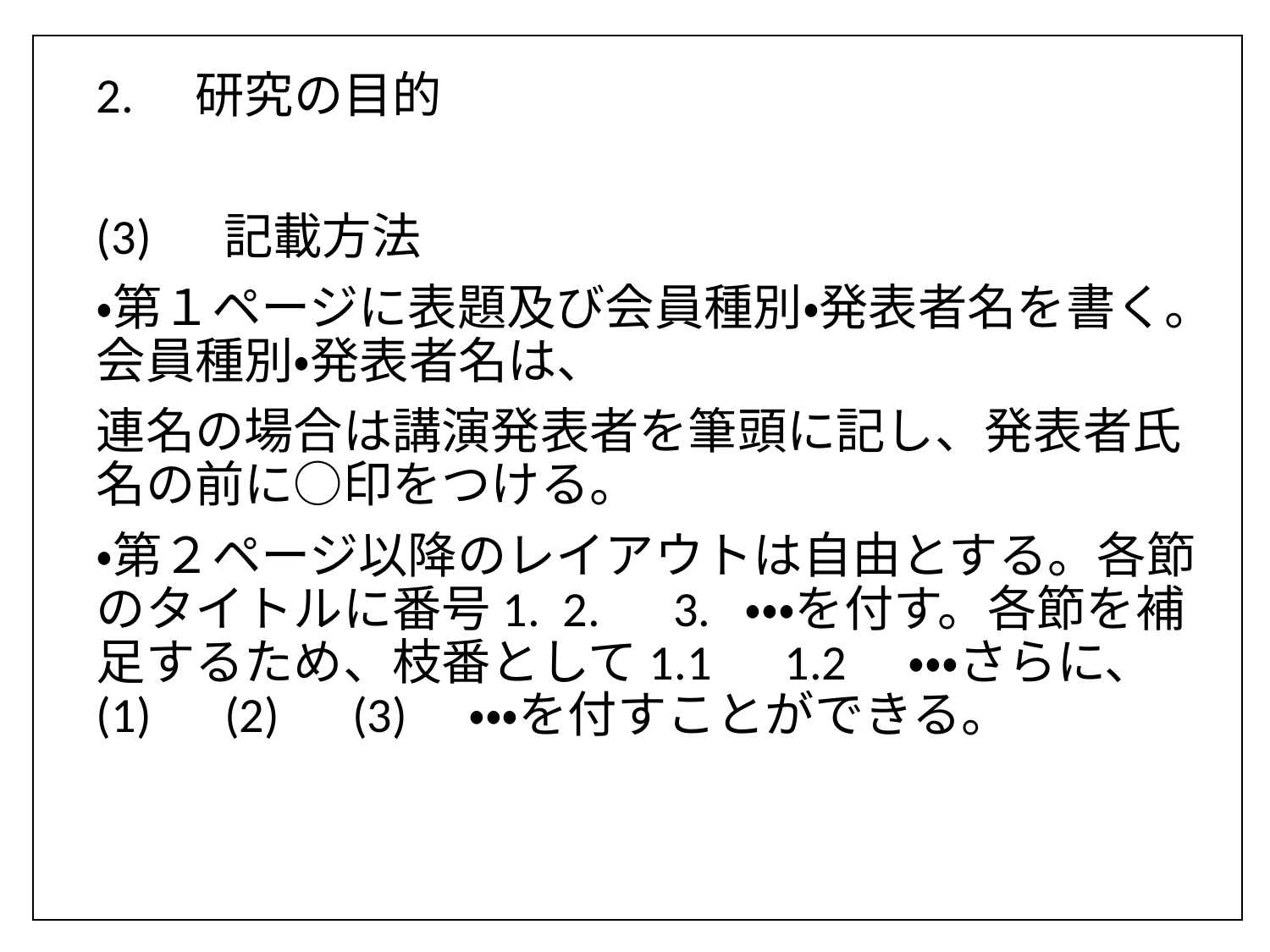

2.　研究の目的

(3) 　記載方法
・第１ページに表題及び会員種別・発表者名を書く。会員種別・発表者名は、
連名の場合は講演発表者を筆頭に記し、発表者氏名の前に○印をつける。
・第２ページ以降のレイアウトは自由とする。各節のタイトルに番号1.  2.　3.  ・・・を付す。各節を補足するため、枝番として1.1　1.2　・・・さらに、(1)　(2)　(3)　・・・を付すことができる。